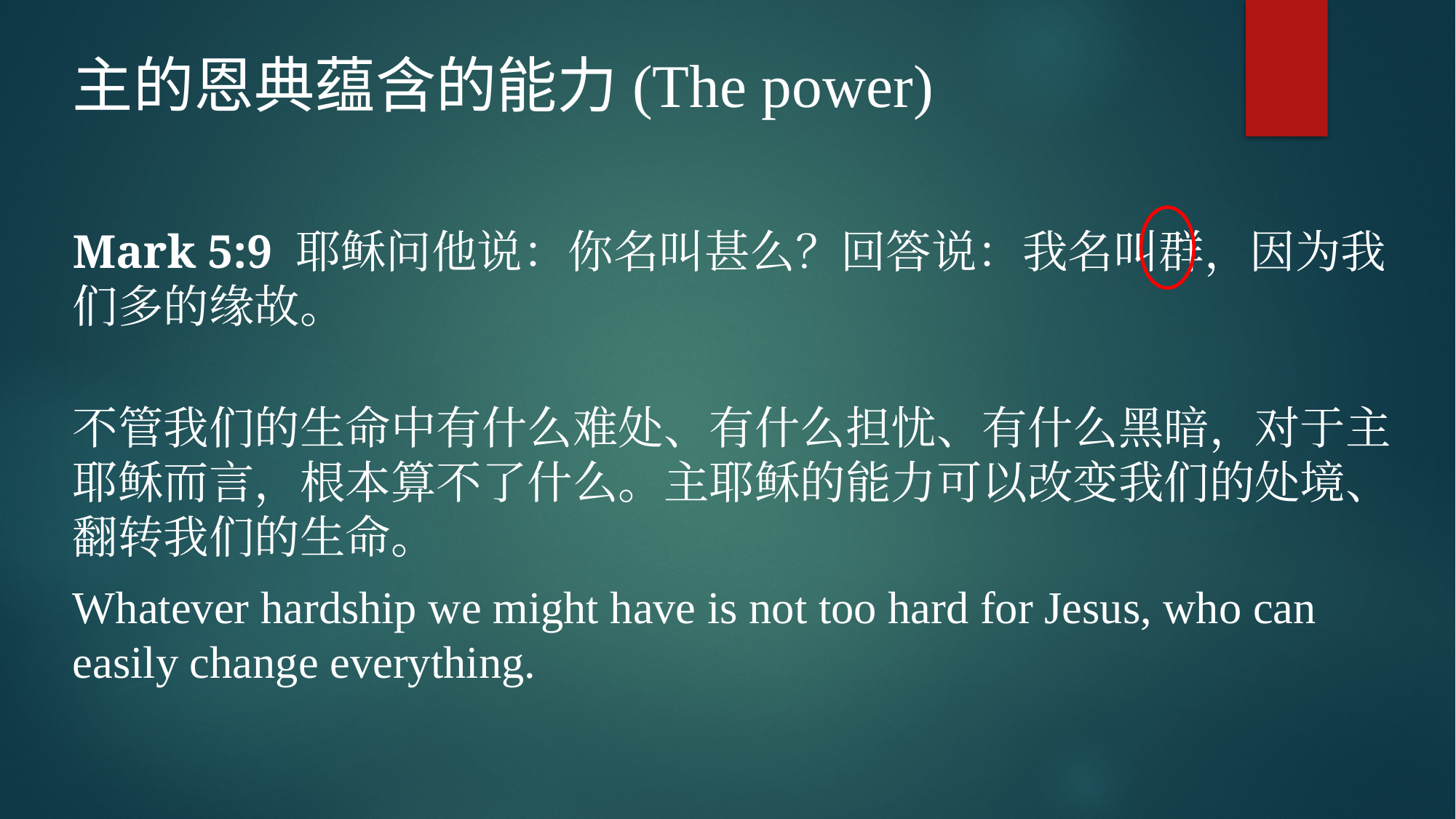

主的恩典蕴含的能力(The power)

Mark 5:9 耶稣问他说：你名叫甚么？回答说：我名叫群，因为我们多的缘故。

不管我们的生命中有什么难处、有什么担忧、有什么黑暗，对于主耶稣而言，根本算不了什么。主耶稣的能力可以改变我们的处境、翻转我们的生命。
Whatever hardship we might have is not too hard for Jesus, who can easily change everything.